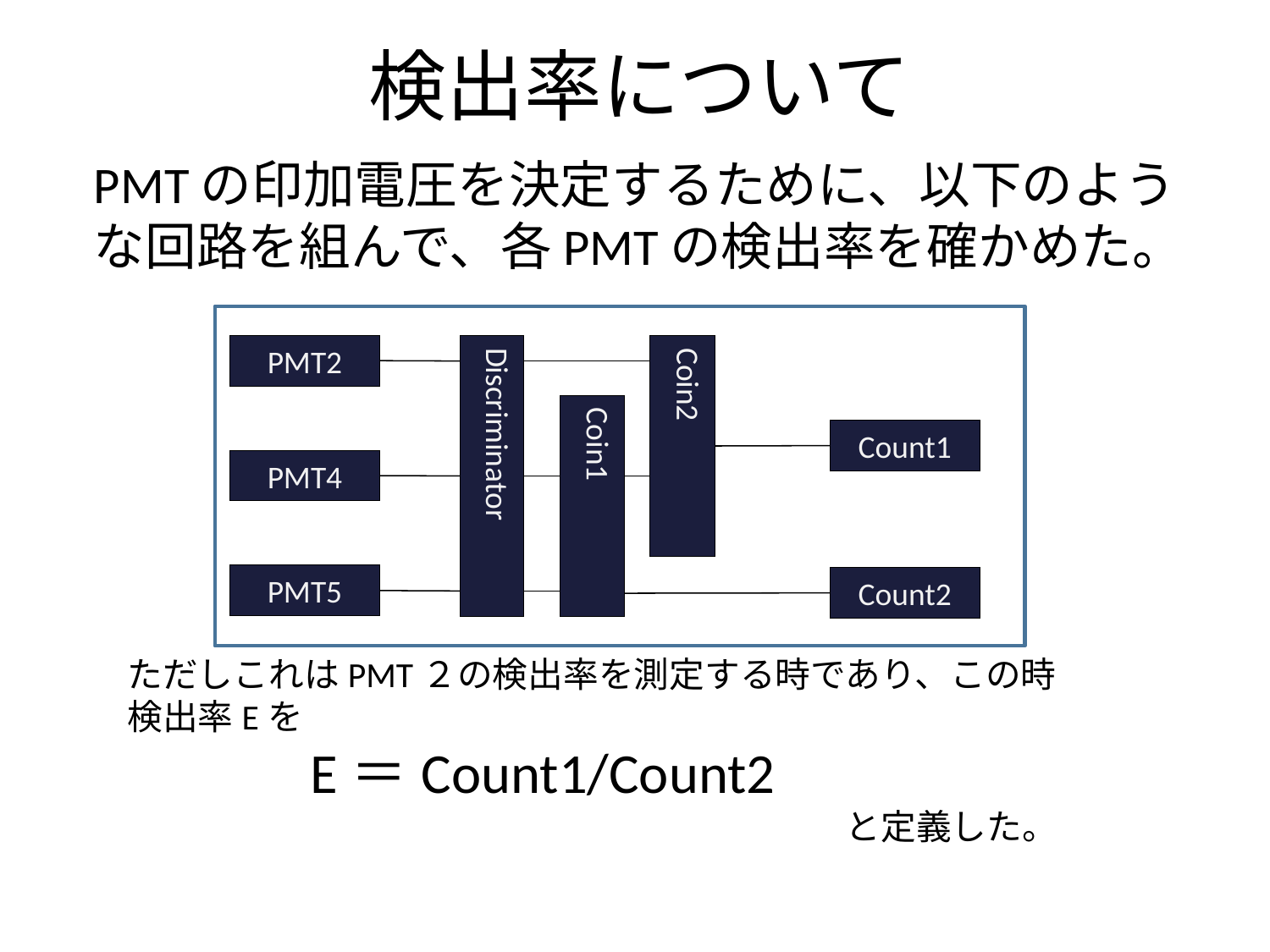

# 検出率について
PMTの印加電圧を決定するために、以下のような回路を組んで、各PMTの検出率を確かめた。

PMT2
Discriminator
Coin2
Coin1
Count1
PMT4
PMT5
Count2
ただしこれはPMT２の検出率を測定する時であり、この時検出率Eを
　　　E＝Count1/Count2
と定義した。